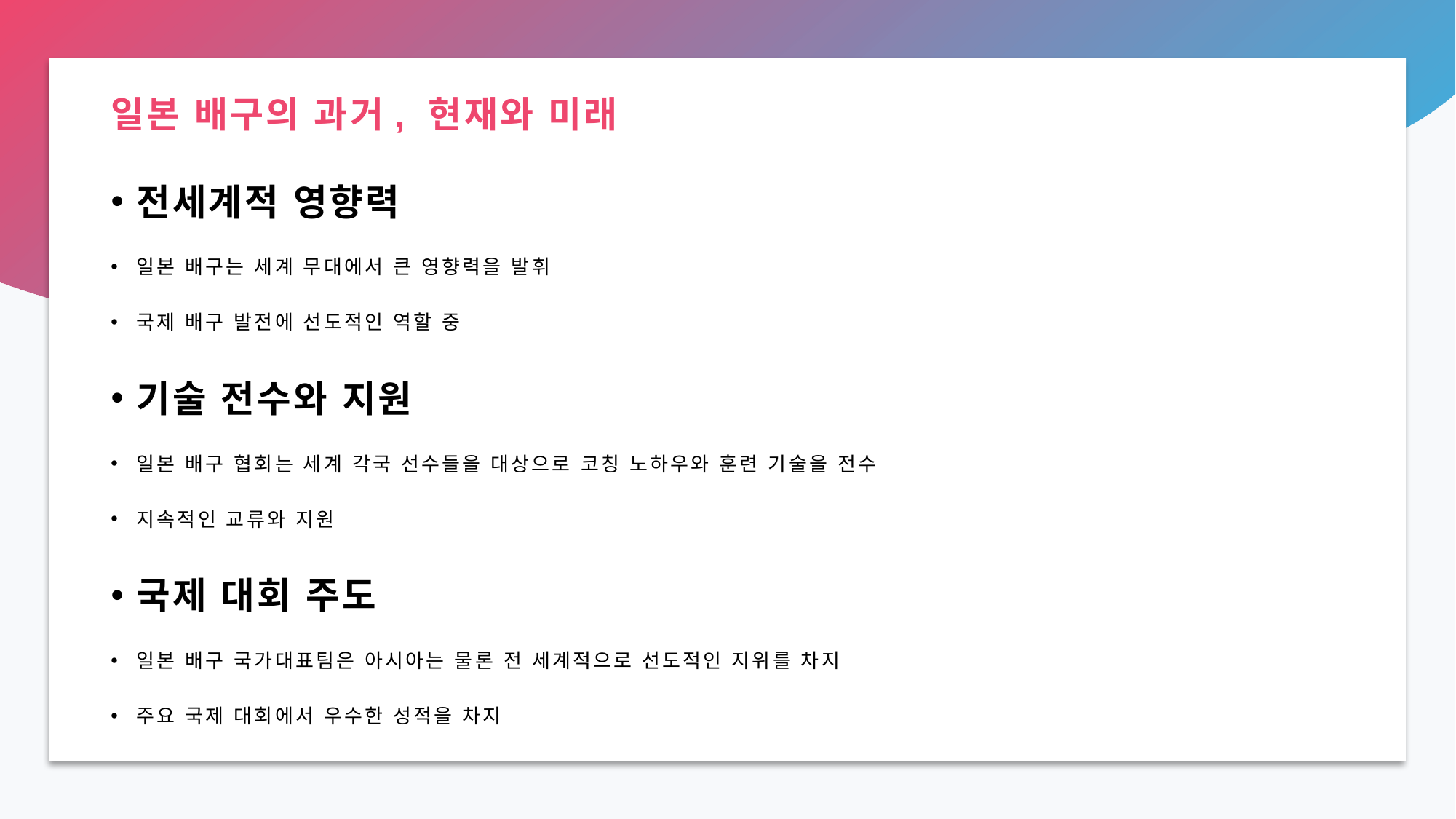

# 일본 배구의 과거, 현재와 미래
전세계적 영향력
일본 배구는 세계 무대에서 큰 영향력을 발휘
국제 배구 발전에 선도적인 역할 중
기술 전수와 지원
일본 배구 협회는 세계 각국 선수들을 대상으로 코칭 노하우와 훈련 기술을 전수
지속적인 교류와 지원
국제 대회 주도
일본 배구 국가대표팀은 아시아는 물론 전 세계적으로 선도적인 지위를 차지
주요 국제 대회에서 우수한 성적을 차지